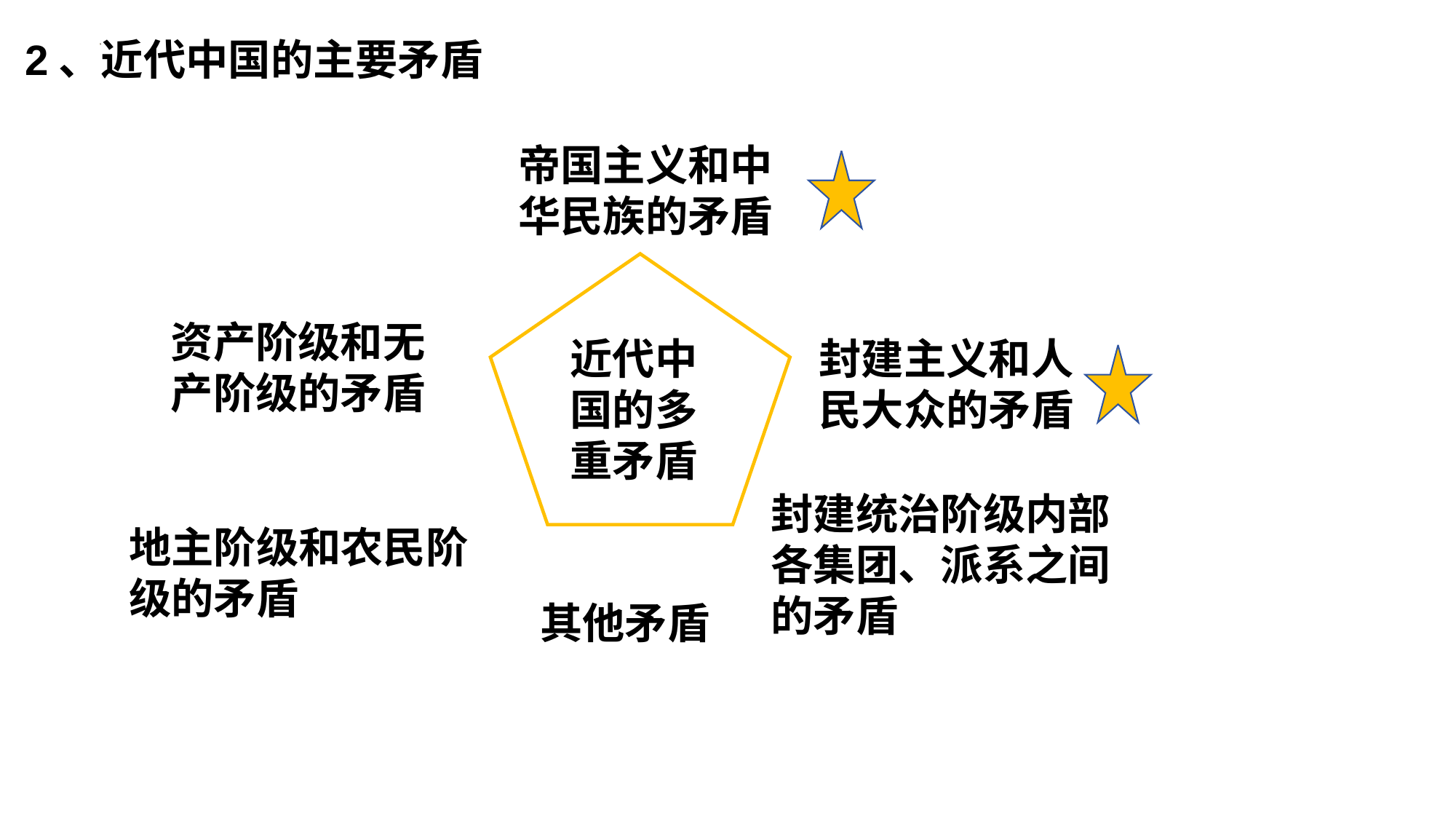

2、近代中国的主要矛盾
帝国主义和中华民族的矛盾

资产阶级和无产阶级的矛盾
近代中国的多重矛盾
封建主义和人民大众的矛盾

封建统治阶级内部各集团、派系之间的矛盾
地主阶级和农民阶级的矛盾
其他矛盾